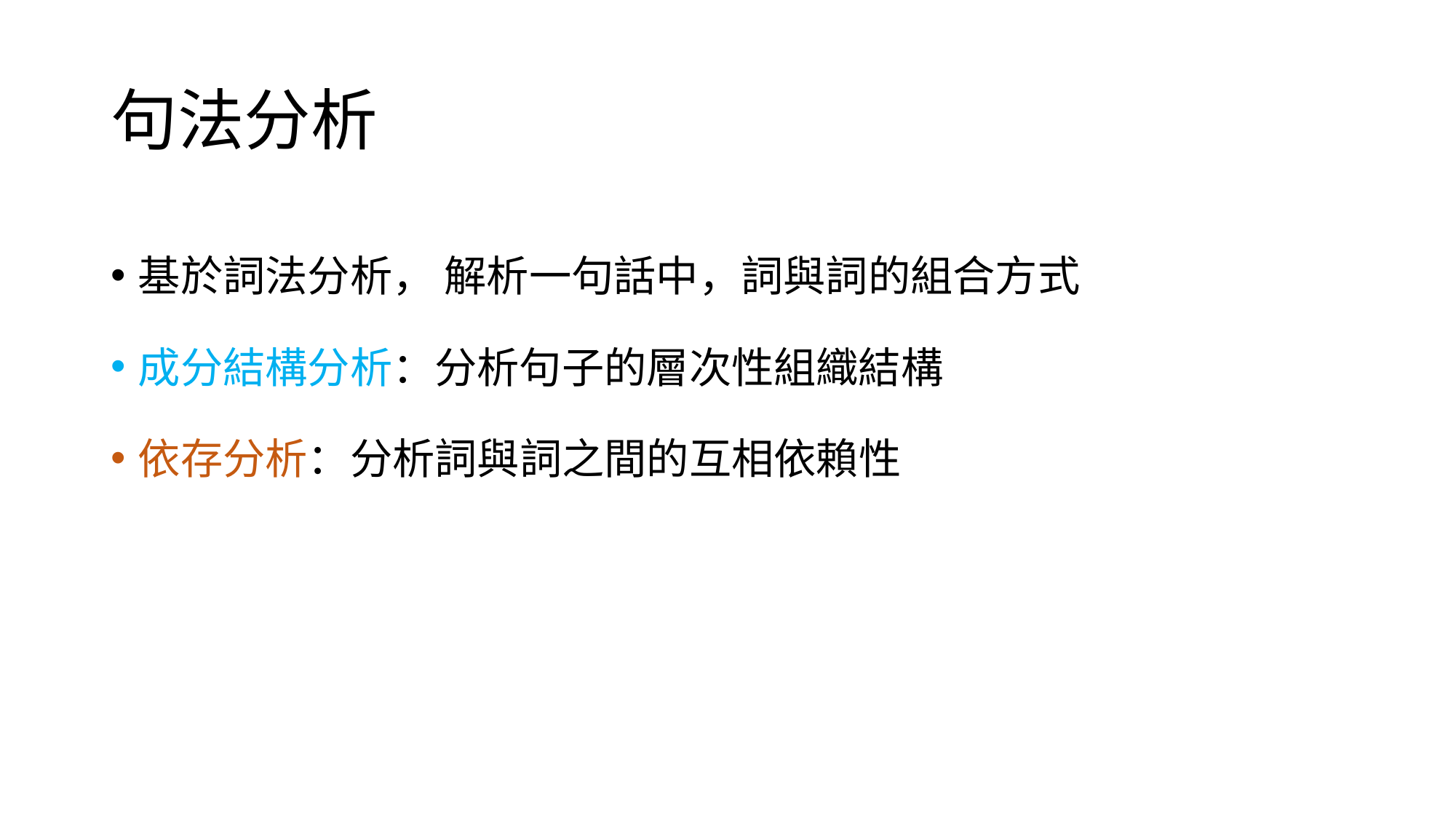

# 句法分析
基於詞法分析， 解析一句話中，詞與詞的組合方式
成分結構分析：分析句子的層次性組織結構
依存分析：分析詞與詞之間的互相依賴性